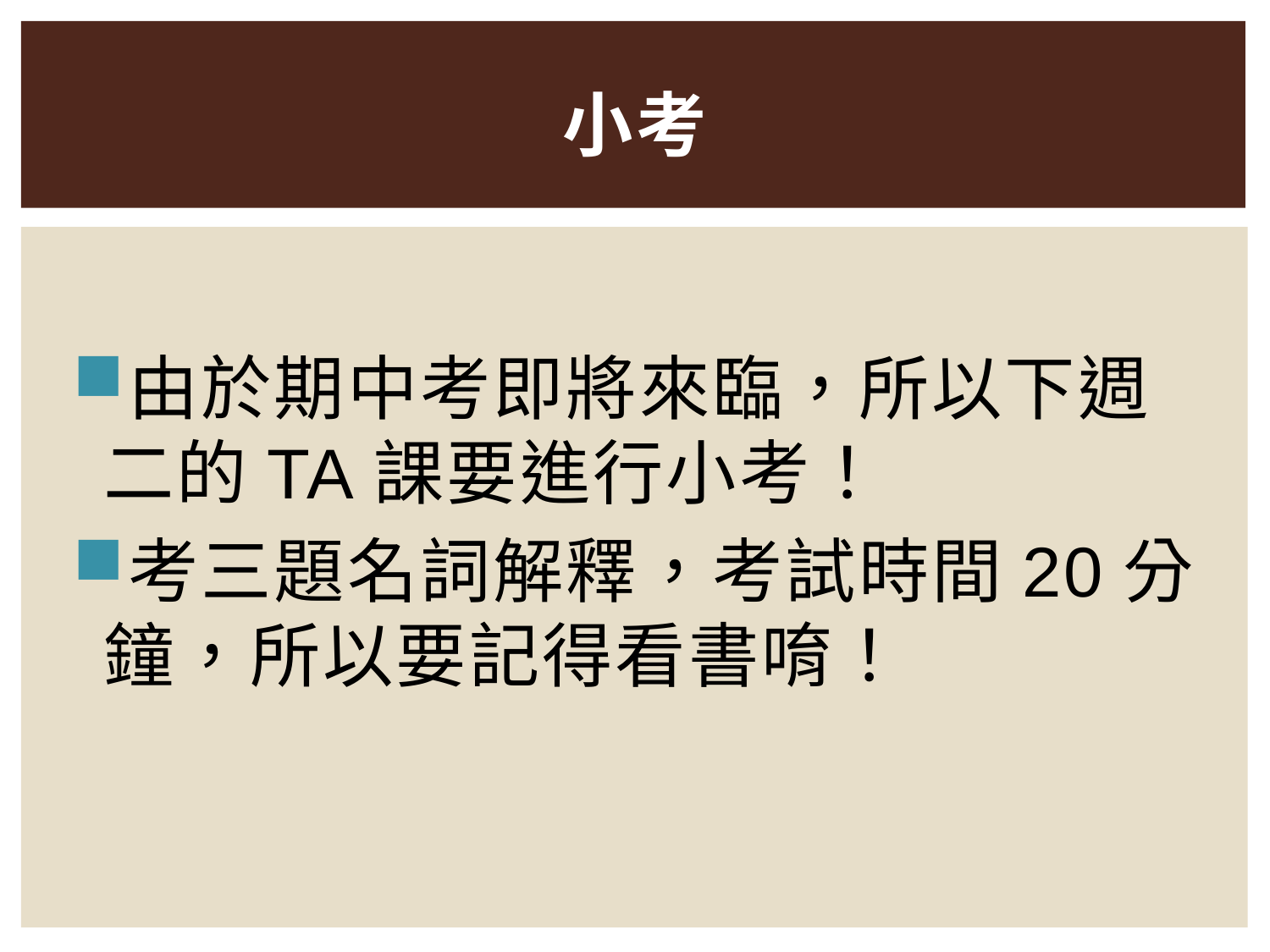

# 小考

由於期中考即將來臨，所以下週二的TA課要進行小考！
考三題名詞解釋，考試時間20分鐘，所以要記得看書唷！